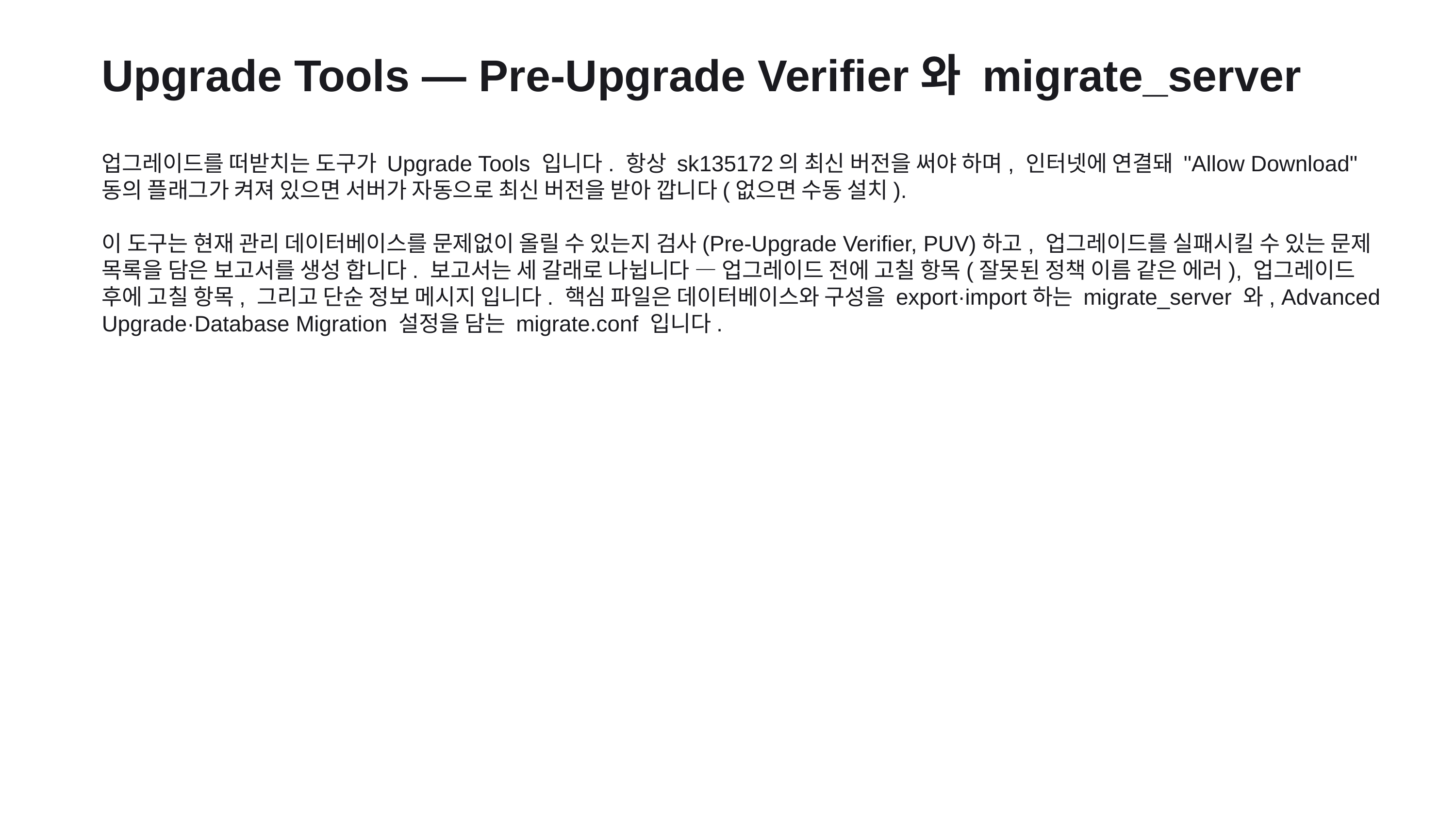

Upgrade Tools — Pre-Upgrade Verifier와 migrate_server
업그레이드를 떠받치는 도구가 Upgrade Tools 입니다. 항상 sk135172의 최신 버전을 써야 하며, 인터넷에 연결돼 "Allow Download" 동의 플래그가 켜져 있으면 서버가 자동으로 최신 버전을 받아 깝니다(없으면 수동 설치).

이 도구는 현재 관리 데이터베이스를 문제없이 올릴 수 있는지 검사(Pre-Upgrade Verifier, PUV)하고, 업그레이드를 실패시킬 수 있는 문제 목록을 담은 보고서를 생성 합니다. 보고서는 세 갈래로 나뉩니다 — 업그레이드 전에 고칠 항목(잘못된 정책 이름 같은 에러), 업그레이드 후에 고칠 항목, 그리고 단순 정보 메시지 입니다. 핵심 파일은 데이터베이스와 구성을 export·import하는 migrate_server 와, Advanced Upgrade·Database Migration 설정을 담는 migrate.conf 입니다.